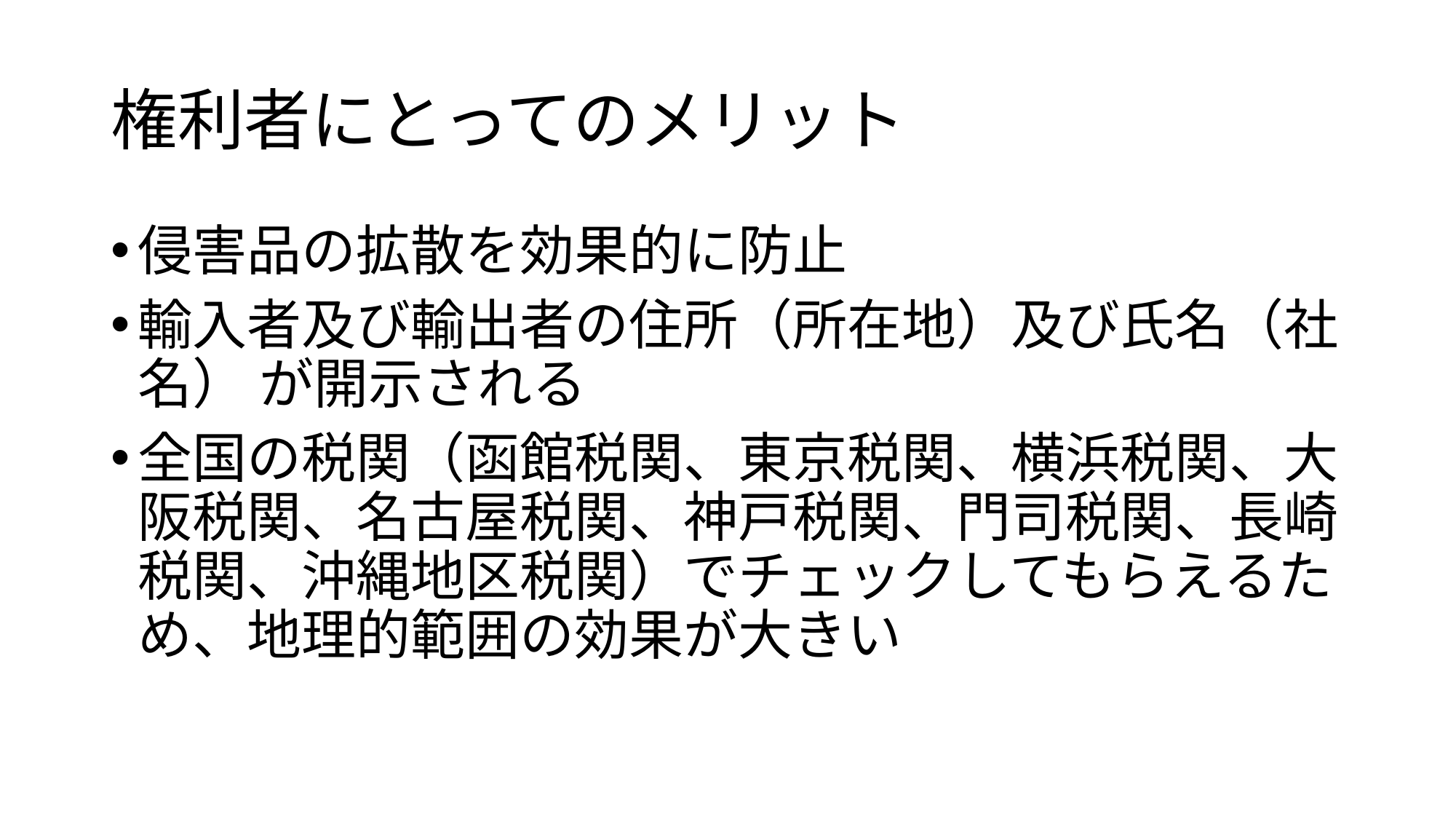

# 権利者にとってのメリット
侵害品の拡散を効果的に防止
輸入者及び輸出者の住所（所在地）及び氏名（社名） が開示される
全国の税関（函館税関、東京税関、横浜税関、大阪税関、名古屋税関、神戸税関、門司税関、長崎税関、沖縄地区税関）でチェックしてもらえるため、地理的範囲の効果が大きい